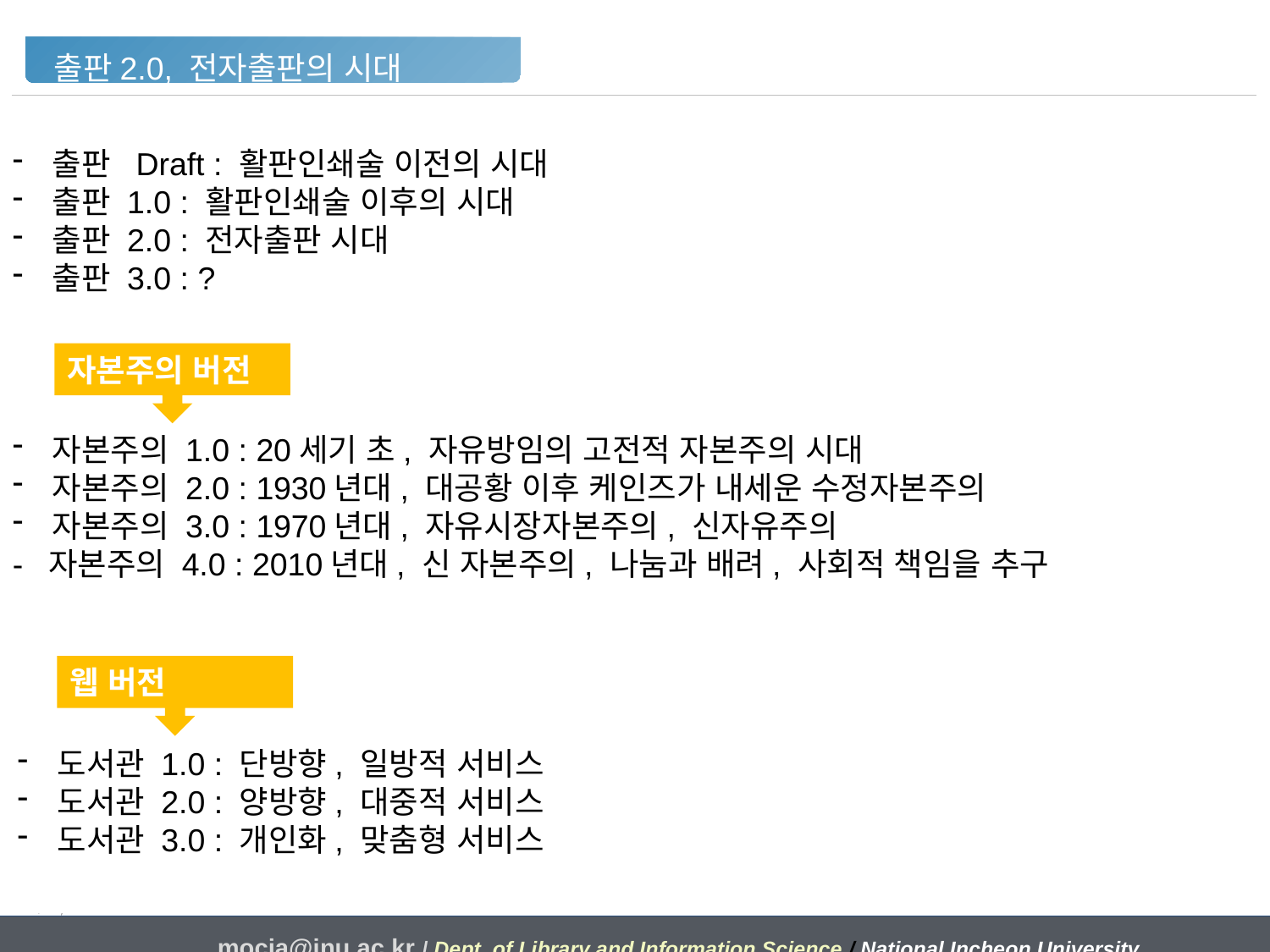

출판2.0, 전자출판의 시대
출판  Draft : 활판인쇄술 이전의 시대
출판 1.0 : 활판인쇄술 이후의 시대
출판 2.0 : 전자출판 시대
출판 3.0 : ?
자본주의 버전
자본주의 1.0 : 20세기 초, 자유방임의 고전적 자본주의 시대
자본주의 2.0 : 1930년대, 대공황 이후 케인즈가 내세운 수정자본주의
자본주의 3.0 : 1970년대, 자유시장자본주의, 신자유주의
-  자본주의 4.0 : 2010년대, 신 자본주의, 나눔과 배려, 사회적 책임을 추구
웹 버전
도서관 1.0 : 단방향, 일방적 서비스
도서관 2.0 : 양방향, 대중적 서비스
도서관 3.0 : 개인화, 맞춤형 서비스

mocja@inu.ac.kr / Dept. of Library and Information Science / National Incheon University